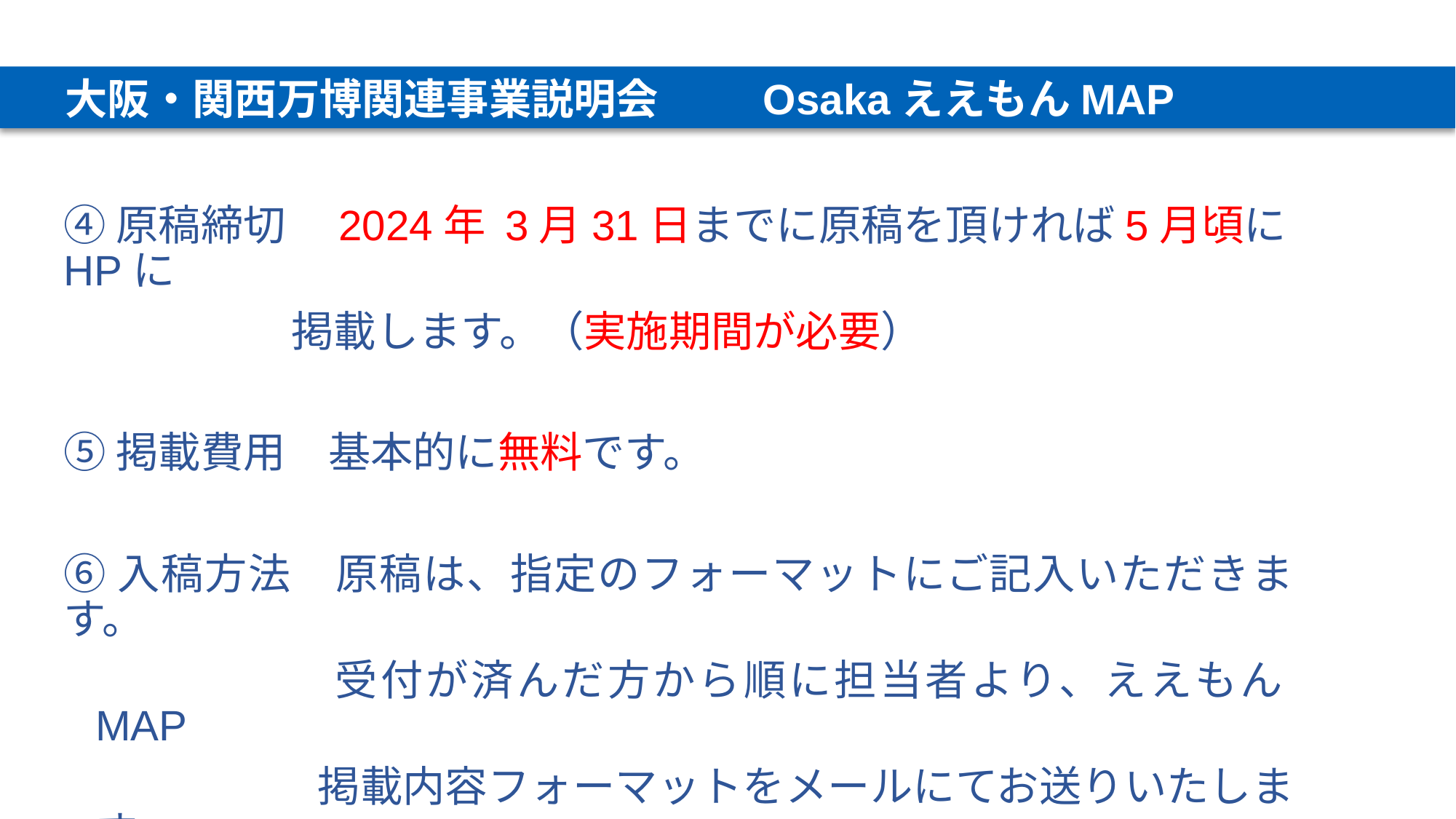

大阪・関西万博関連事業説明会　　 OsakaええもんMAP

④原稿締切　2024年 3月31日までに原稿を頂ければ5月頃にHPに
                       掲載します。（実施期間が必要）

⑤掲載費用　基本的に無料です。

⑥入稿方法　原稿は、指定のフォーマットにご記入いただきます。
　　　　　 受付が済んだ方から順に担当者より、ええもんMAP
　　　　　 掲載内容フォーマットをメールにてお送りいたします。
　　　　　 ご記入後、担当者にご返信ください。